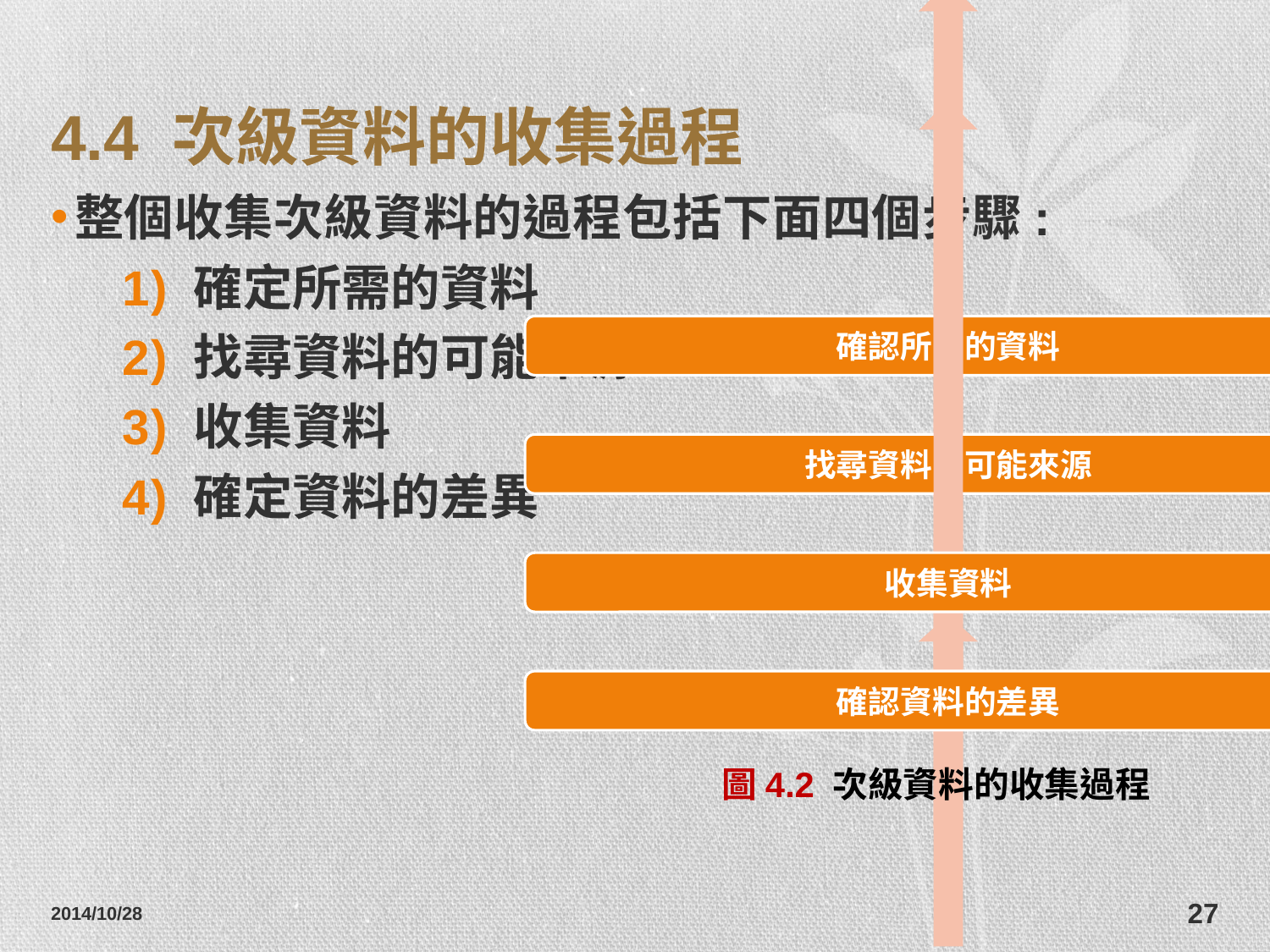

# 4.4 次級資料的收集過程
整個收集次級資料的過程包括下面四個步驟:
確定所需的資料
找尋資料的可能來源
收集資料
確定資料的差異
確認所需的資料
找尋資料的可能來源
確認資料的差異
收集資料
圖4.2 次級資料的收集過程
2014/10/28
27